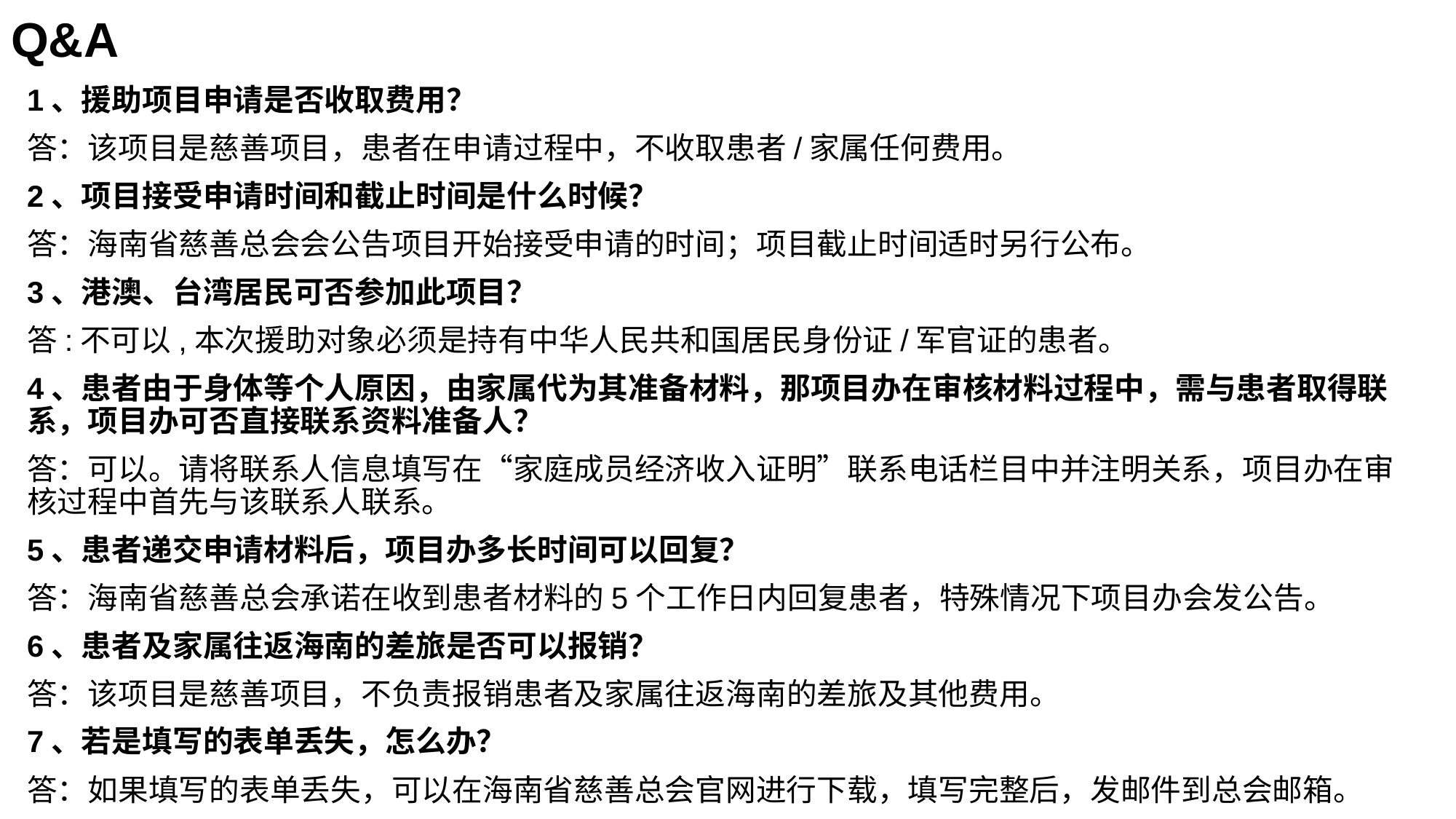

# Q&A
1、援助项目申请是否收取费用？
答：该项目是慈善项目，患者在申请过程中，不收取患者/家属任何费用。
2、项目接受申请时间和截止时间是什么时候？
答：海南省慈善总会会公告项目开始接受申请的时间；项目截止时间适时另行公布。
3、港澳、台湾居民可否参加此项目？
答:不可以,本次援助对象必须是持有中华人民共和国居民身份证/军官证的患者。
4、患者由于身体等个人原因，由家属代为其准备材料，那项目办在审核材料过程中，需与患者取得联系，项目办可否直接联系资料准备人？
答：可以。请将联系人信息填写在“家庭成员经济收入证明”联系电话栏目中并注明关系，项目办在审核过程中首先与该联系人联系。
5、患者递交申请材料后，项目办多长时间可以回复？
答：海南省慈善总会承诺在收到患者材料的5个工作日内回复患者，特殊情况下项目办会发公告。
6、患者及家属往返海南的差旅是否可以报销？
答：该项目是慈善项目，不负责报销患者及家属往返海南的差旅及其他费用。
7、若是填写的表单丢失，怎么办？
答：如果填写的表单丢失，可以在海南省慈善总会官网进行下载，填写完整后，发邮件到总会邮箱。